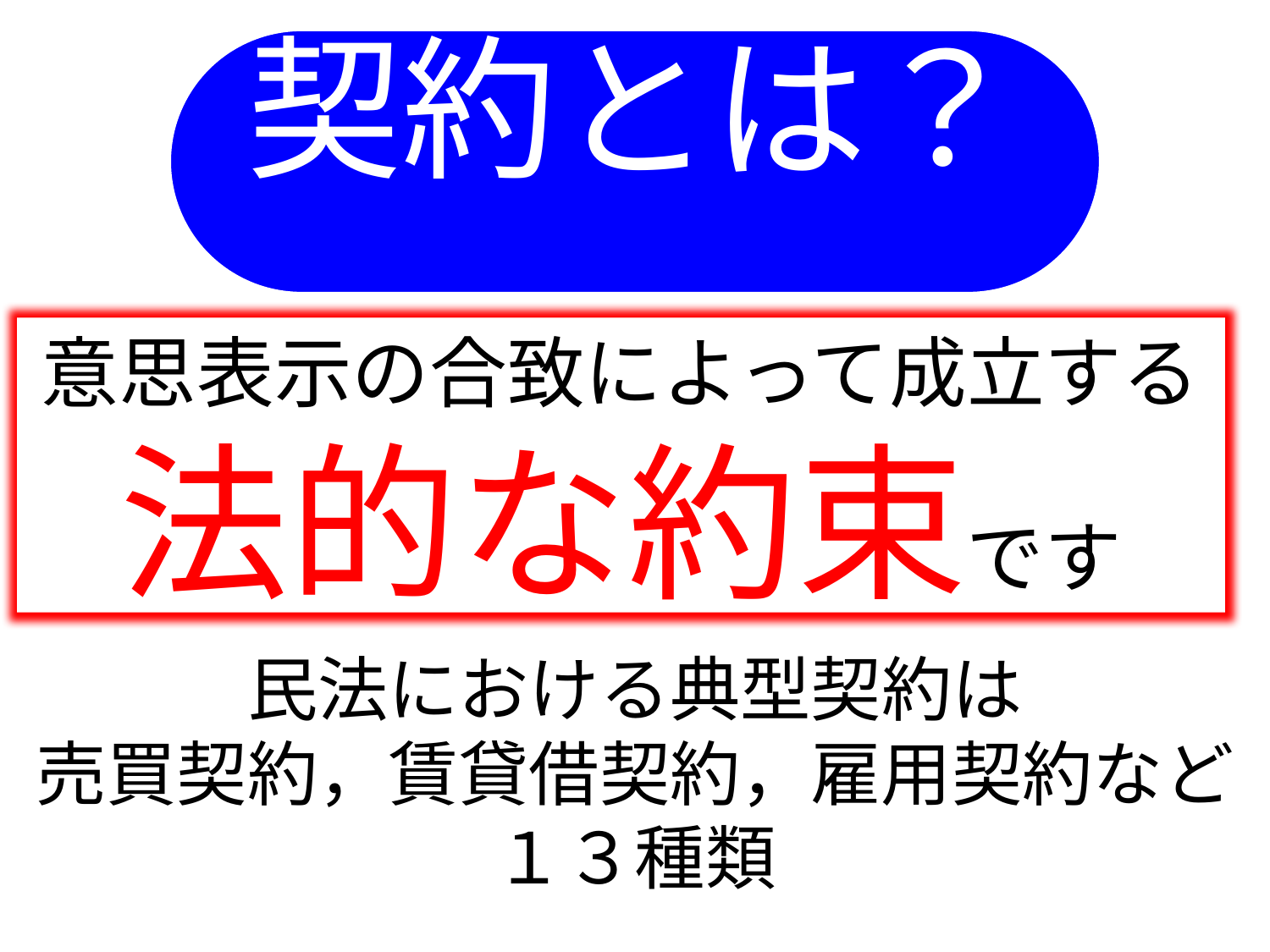

契約とは？

意思表示の合致によって成立する
法的な約束です
民法における典型契約は
売買契約，賃貸借契約，雇用契約など
１３種類
3